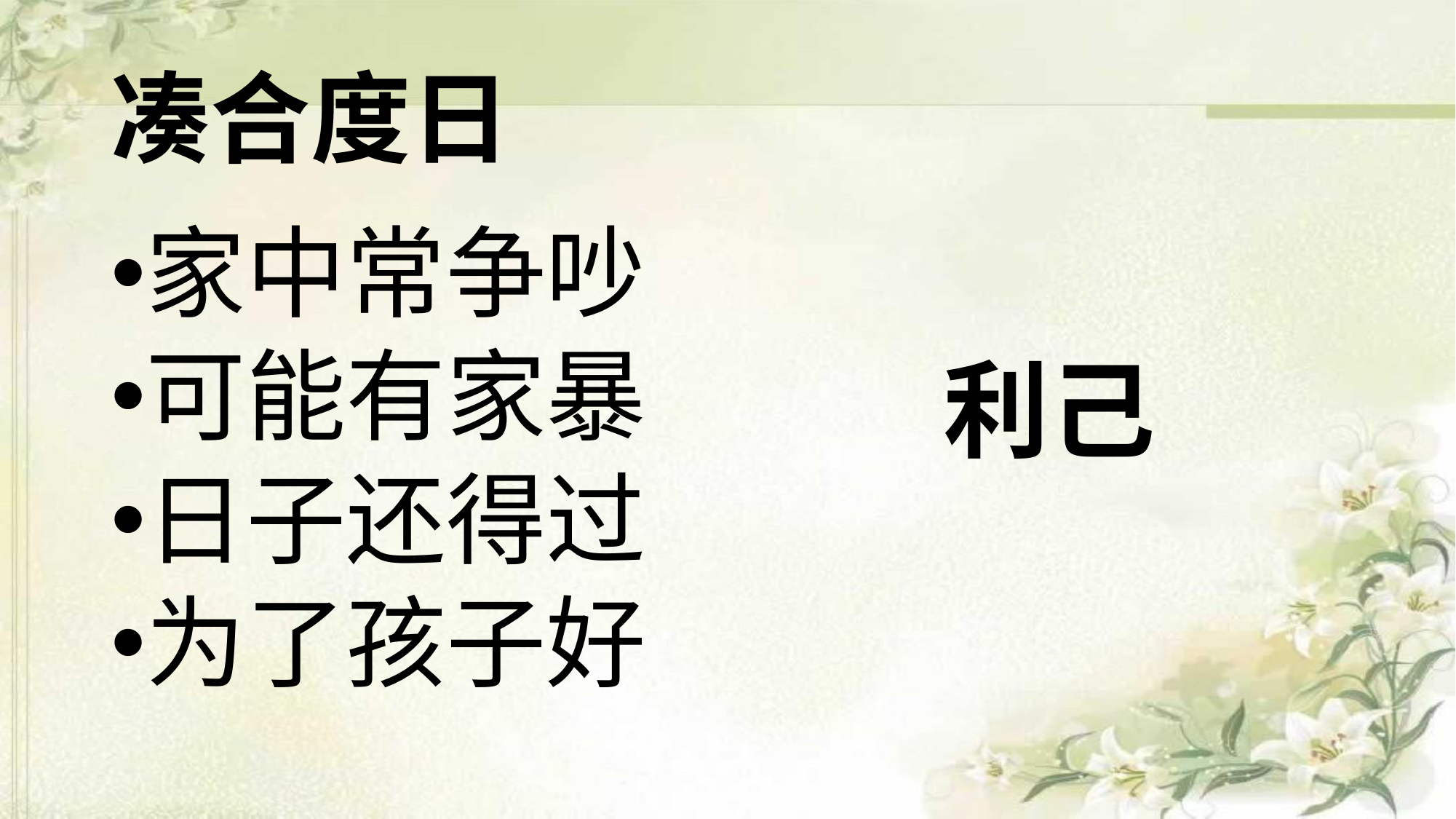

# 凑合度日
家中常争吵
可能有家暴
日子还得过
为了孩子好
利己